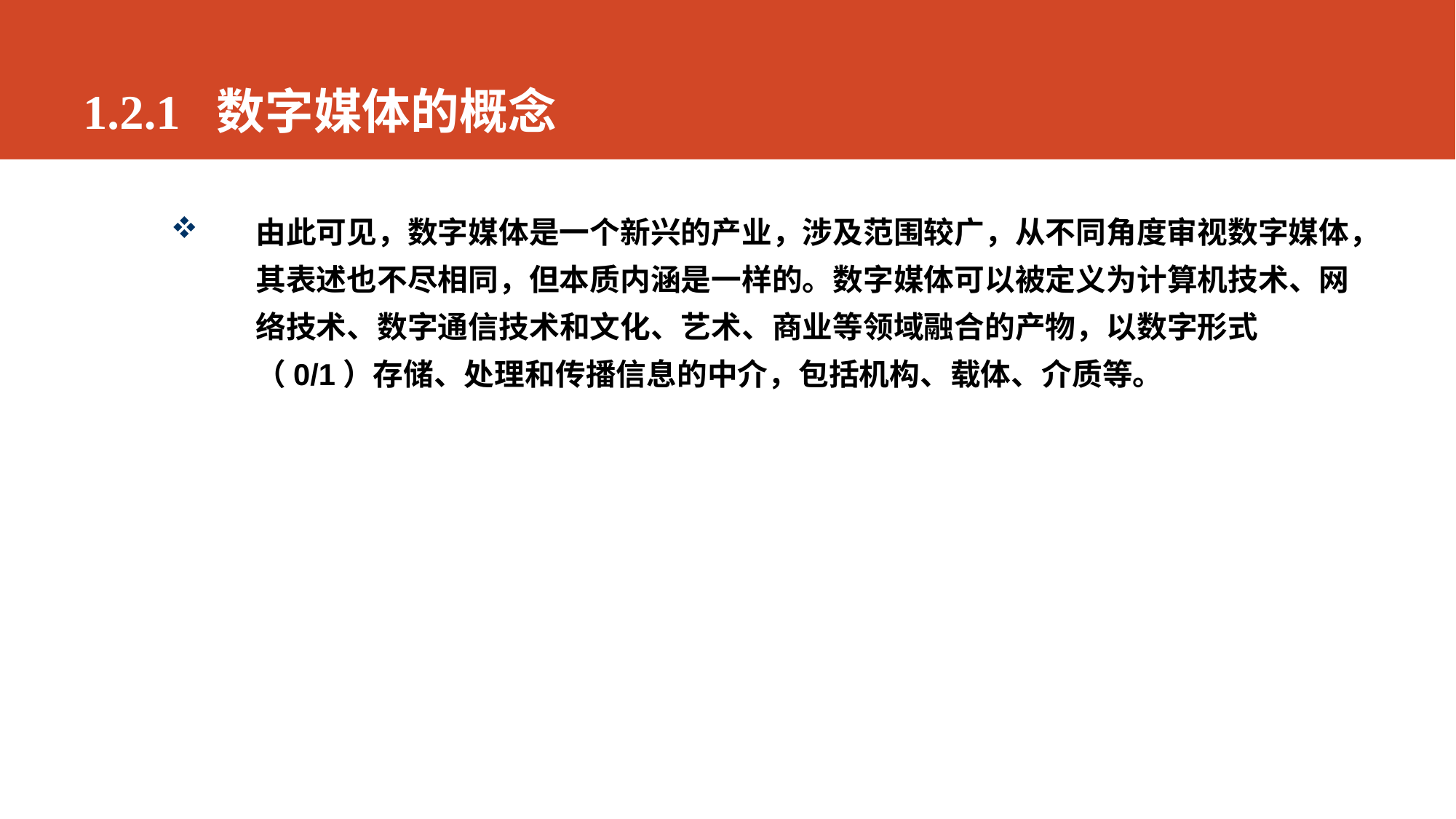

# 1.2.1  数字媒体的概念
由此可见，数字媒体是一个新兴的产业，涉及范围较广，从不同角度审视数字媒体，其表述也不尽相同，但本质内涵是一样的。数字媒体可以被定义为计算机技术、网络技术、数字通信技术和文化、艺术、商业等领域融合的产物，以数字形式（0/1）存储、处理和传播信息的中介，包括机构、载体、介质等。